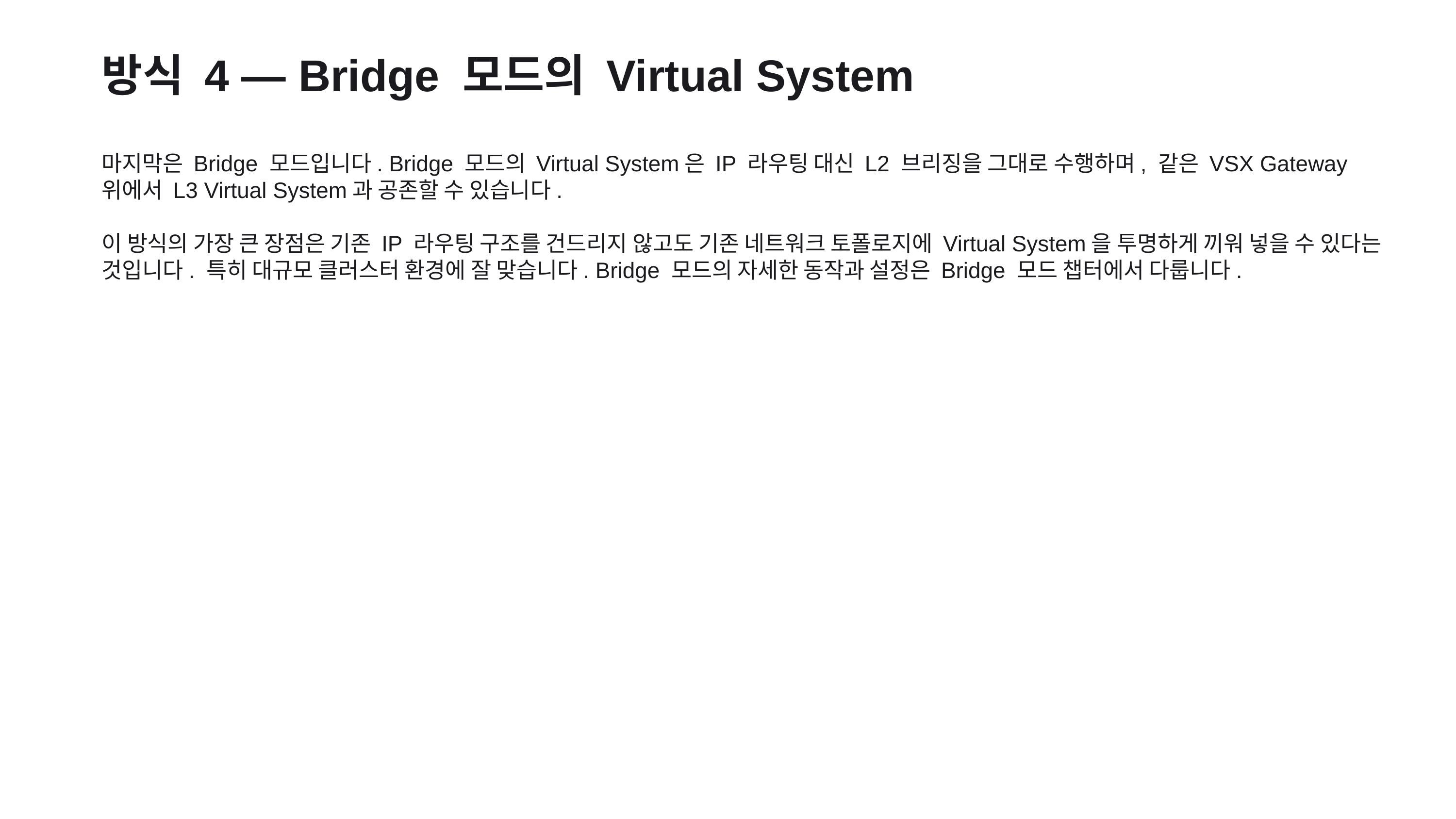

방식 4 — Bridge 모드의 Virtual System
마지막은 Bridge 모드입니다. Bridge 모드의 Virtual System은 IP 라우팅 대신 L2 브리징을 그대로 수행하며, 같은 VSX Gateway 위에서 L3 Virtual System과 공존할 수 있습니다.

이 방식의 가장 큰 장점은 기존 IP 라우팅 구조를 건드리지 않고도 기존 네트워크 토폴로지에 Virtual System을 투명하게 끼워 넣을 수 있다는 것입니다. 특히 대규모 클러스터 환경에 잘 맞습니다. Bridge 모드의 자세한 동작과 설정은 Bridge 모드 챕터에서 다룹니다.